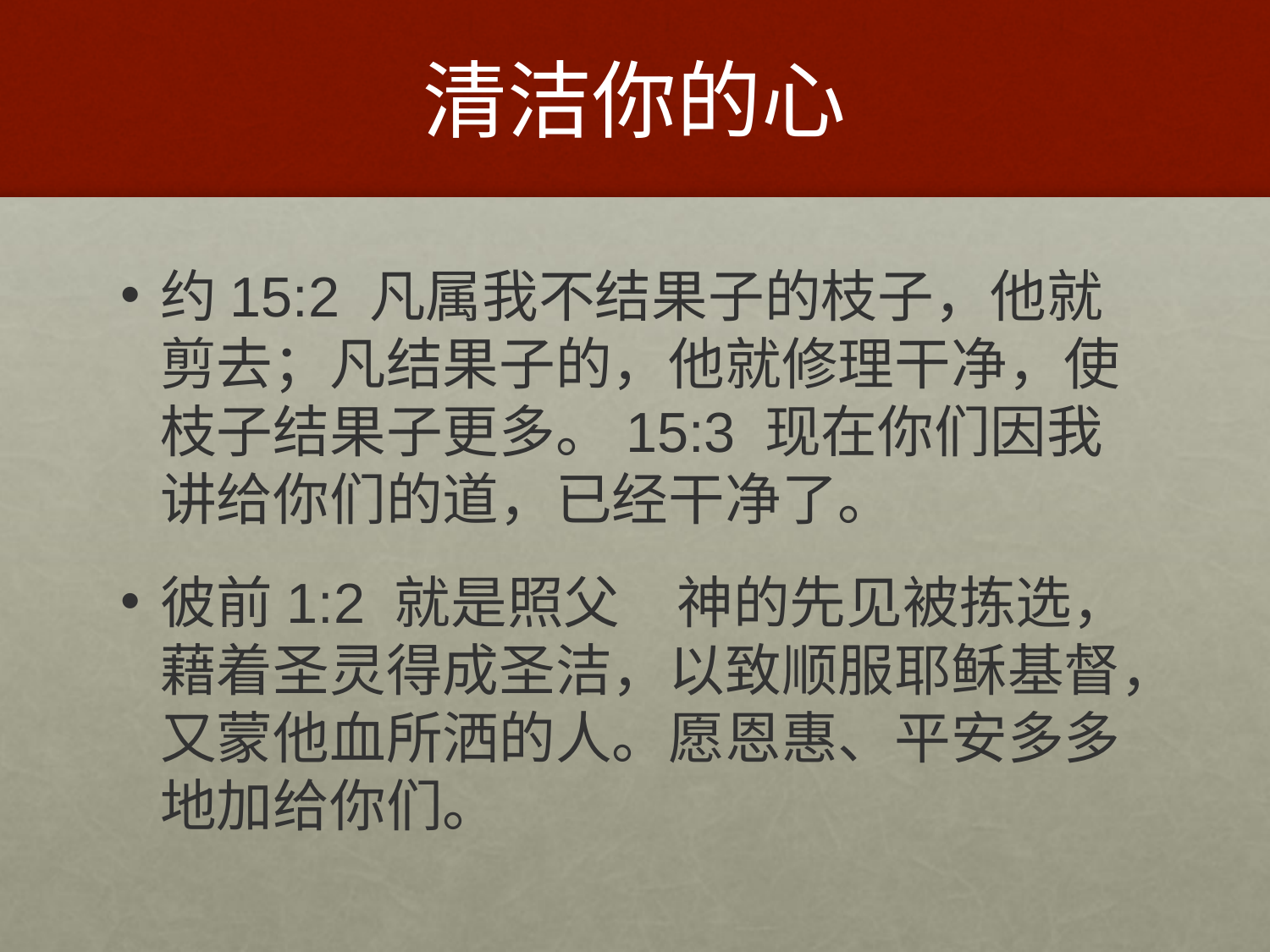

# 清洁你的心
约15:2 凡属我不结果子的枝子，他就剪去；凡结果子的，他就修理干净，使枝子结果子更多。15:3 现在你们因我讲给你们的道，已经干净了。
彼前1:2 就是照父　神的先见被拣选，藉着圣灵得成圣洁，以致顺服耶稣基督，又蒙他血所洒的人。愿恩惠、平安多多地加给你们。